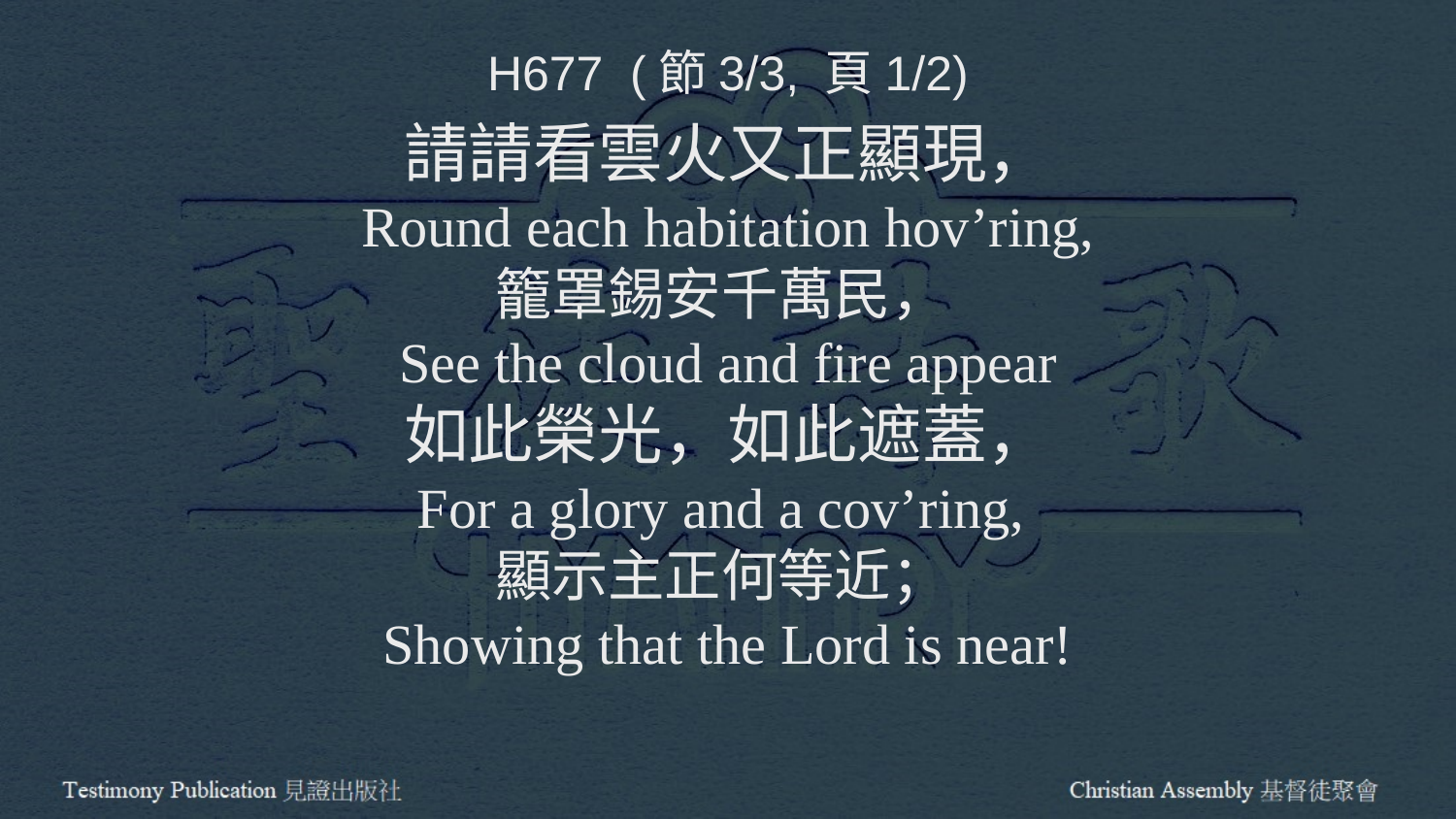

H677  (節3/3, 頁1/2)
請請看雲火又正顯現，
Round each habitation hov’ring,
籠罩錫安千萬民，
See the cloud and fire appear
如此榮光，如此遮蓋，
For a glory and a cov’ring,
顯示主正何等近；
Showing that the Lord is near!